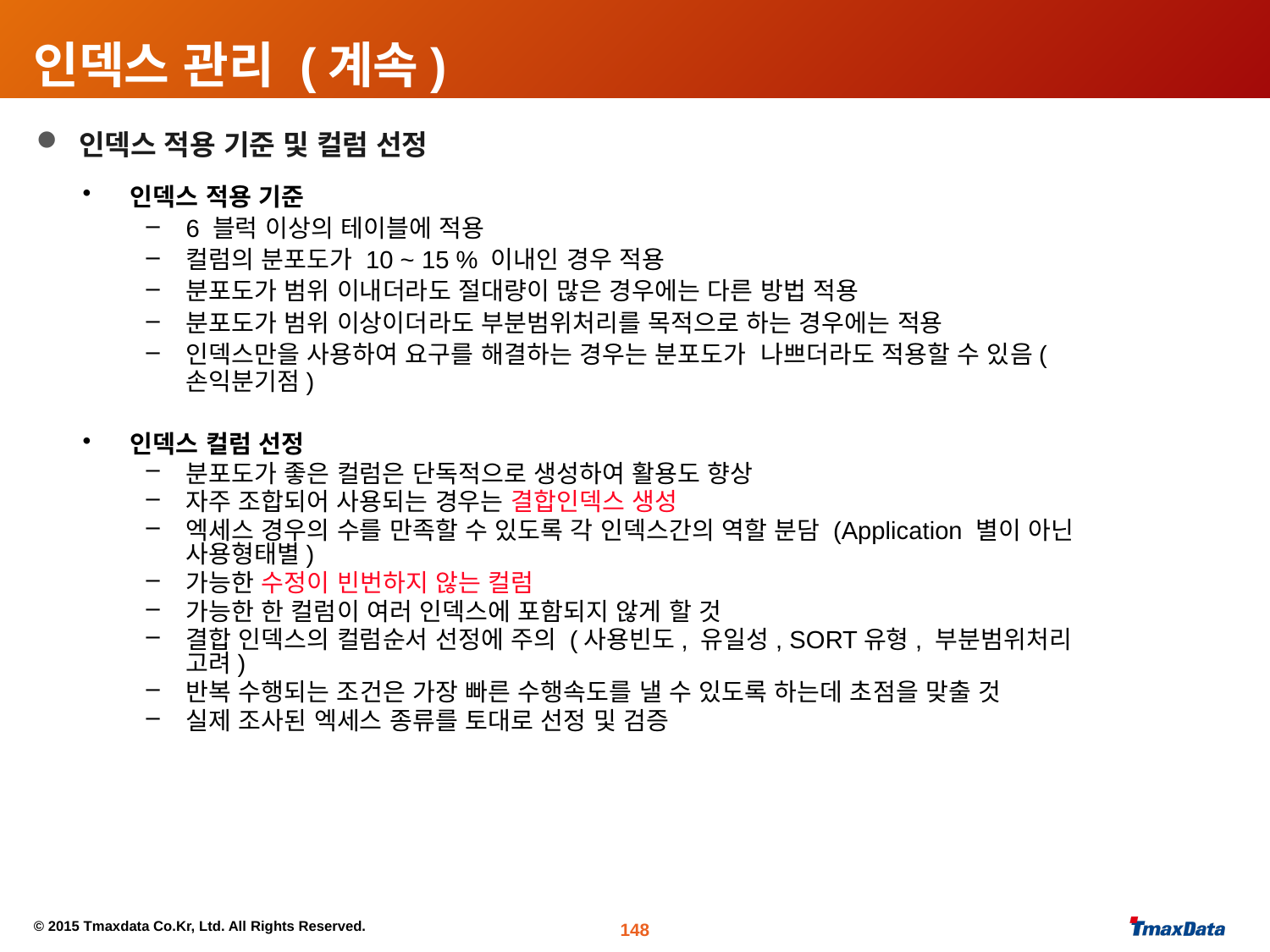

# 인덱스 관리 (계속)
 인덱스 적용 기준 및 컬럼 선정
인덱스 적용 기준
6 블럭 이상의 테이블에 적용
컬럼의 분포도가 10 ~ 15 % 이내인 경우 적용
분포도가 범위 이내더라도 절대량이 많은 경우에는 다른 방법 적용
분포도가 범위 이상이더라도 부분범위처리를 목적으로 하는 경우에는 적용
인덱스만을 사용하여 요구를 해결하는 경우는 분포도가  나쁘더라도 적용할 수 있음(손익분기점)

인덱스 컬럼 선정
분포도가 좋은 컬럼은 단독적으로 생성하여 활용도 향상
자주 조합되어 사용되는 경우는 결합인덱스 생성
엑세스 경우의 수를 만족할 수 있도록 각 인덱스간의 역할 분담 (Application 별이 아닌 사용형태별)
가능한 수정이 빈번하지 않는 컬럼
가능한 한 컬럼이 여러 인덱스에 포함되지 않게 할 것
결합 인덱스의 컬럼순서 선정에 주의 (사용빈도, 유일성, SORT유형, 부분범위처리 고려)
반복 수행되는 조건은 가장 빠른 수행속도를 낼 수 있도록 하는데 초점을 맞출 것
실제 조사된 엑세스 종류를 토대로 선정 및 검증